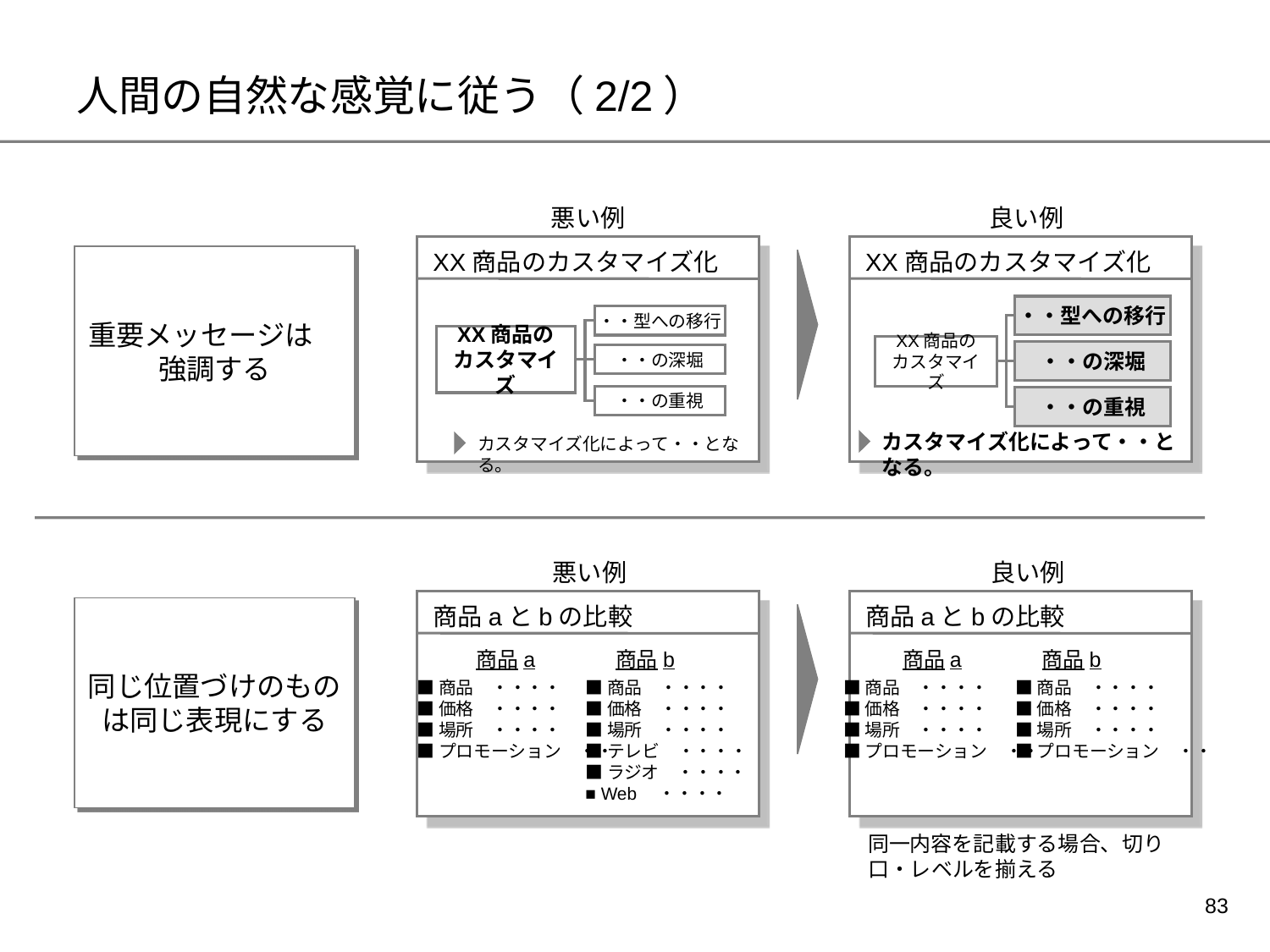

# 人間の自然な感覚に従う（2/2）
悪い例
良い例

XX商品のカスタマイズ化
XX商品のカスタマイズ化
重要メッセージは
強調する

・・型への移行
・・型への移行

XX商品の
カスタマイズ
XX商品の
カスタマイズ
・・の深堀
・・の深堀
・・の重視
・・の重視
カスタマイズ化によって・・となる。
カスタマイズ化によって・・となる。

悪い例
良い例

商品aとbの比較
商品aとbの比較
同じ位置づけのものは同じ表現にする

商品a
商品b
商品a
商品b

■商品　・・・・
■価格　・・・・
■場所　・・・・
■プロモーション　・・
■商品　・・・・
■価格　・・・・
■場所　・・・・
■テレビ　・・・・
■ラジオ　・・・・
■ Web　・・・・
■商品　・・・・
■価格　・・・・
■場所　・・・・
■プロモーション　・・
■商品　・・・・
■価格　・・・・
■場所　・・・・
■プロモーション　・・
同一内容を記載する場合、切り口・レベルを揃える
83